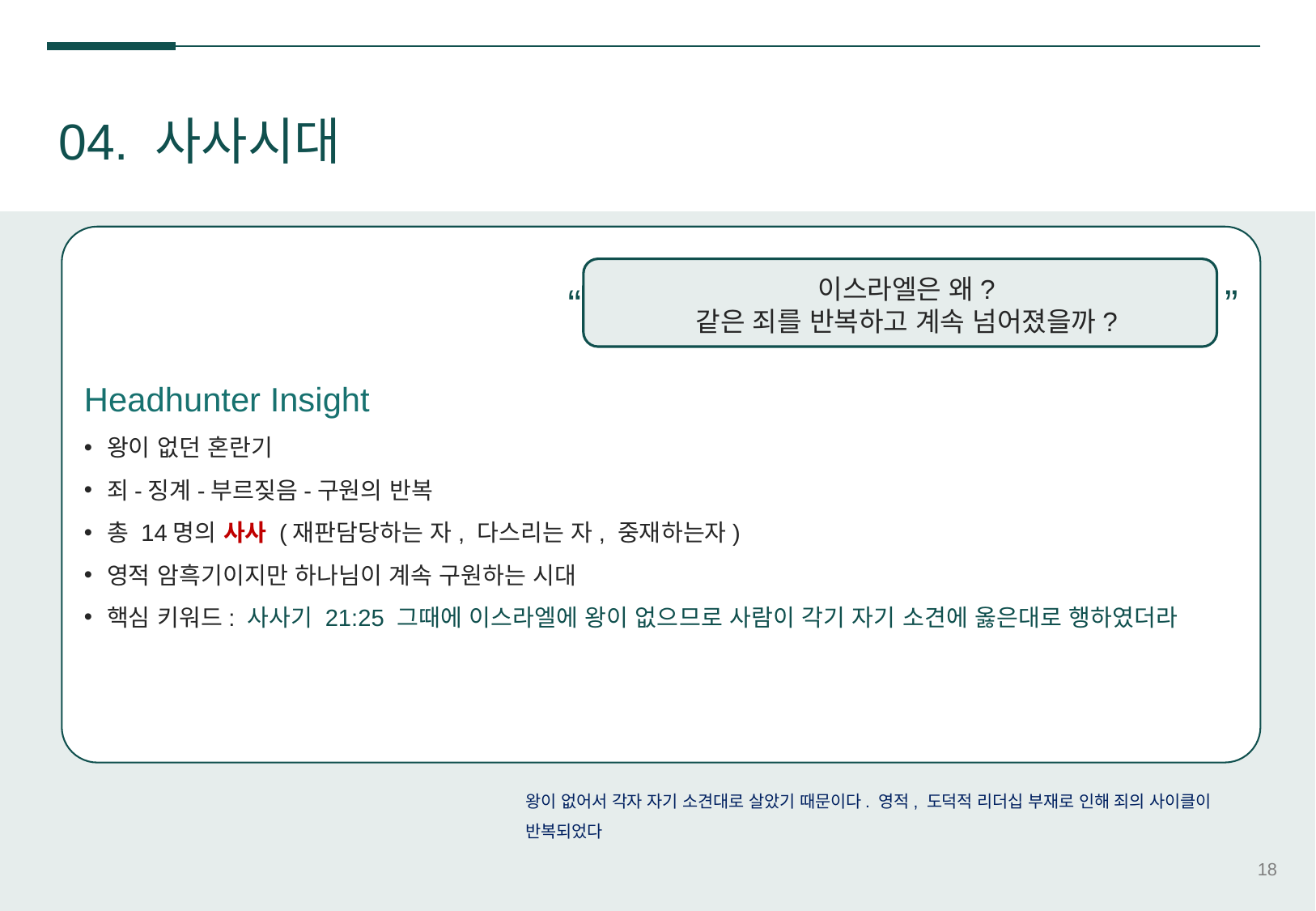

04. 사사시대

Headhunter Insight
왕이 없던 혼란기
죄-징계-부르짖음-구원의 반복
총 14명의 사사 (재판담당하는 자, 다스리는 자, 중재하는자)
영적 암흑기이지만 하나님이 계속 구원하는 시대
핵심 키워드: 사사기 21:25 그때에 이스라엘에 왕이 없으므로 사람이 각기 자기 소견에 옳은대로 행하였더라

이스라엘은 왜?
같은 죄를 반복하고 계속 넘어졌을까?
“                                                         ”

왕이 없어서 각자 자기 소견대로 살았기 때문이다. 영적, 도덕적 리더십 부재로 인해 죄의 사이클이 반복되었다
18